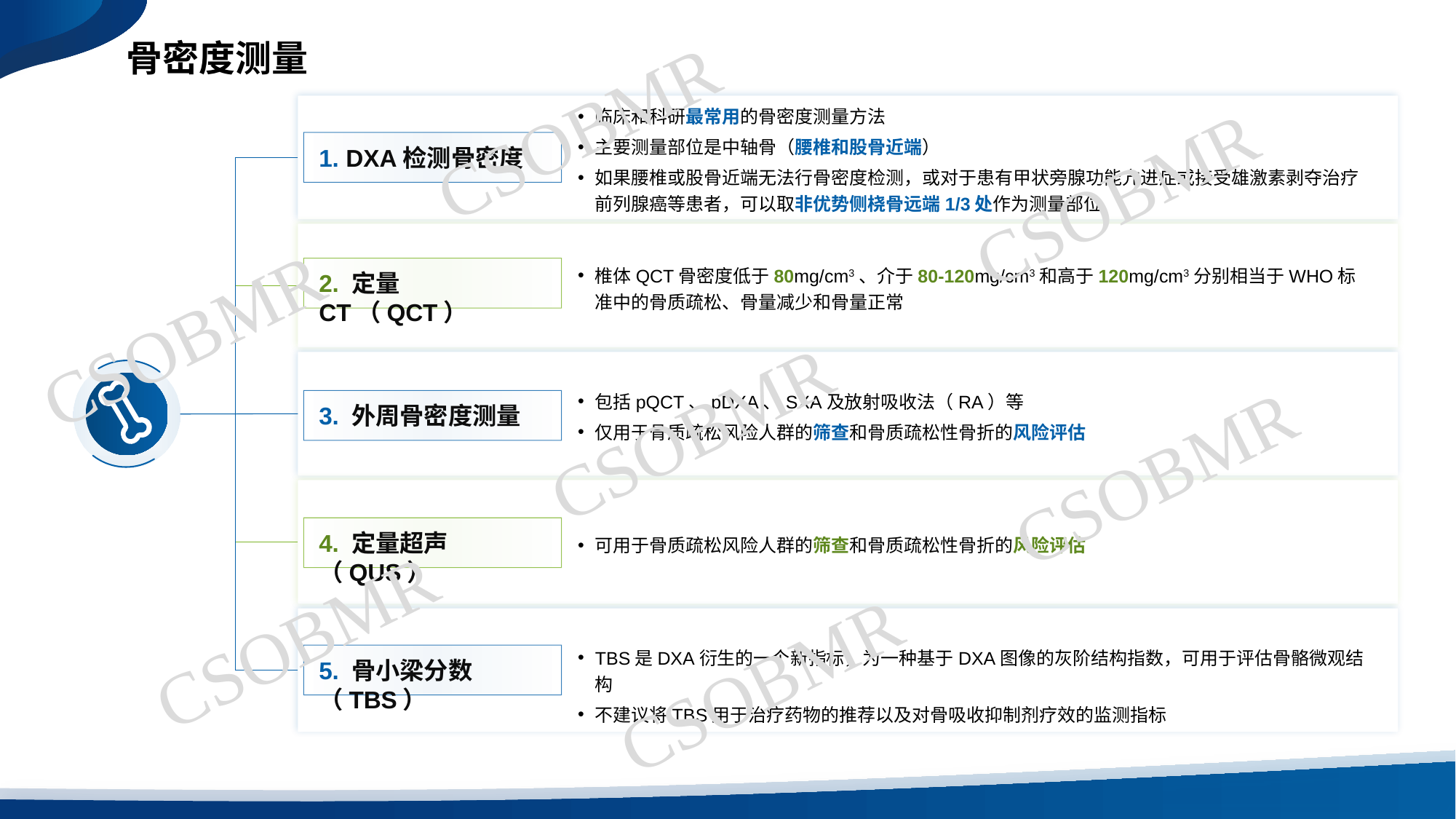

骨密度测量
CSOBMR
临床和科研最常用的骨密度测量方法
主要测量部位是中轴骨（腰椎和股骨近端）
如果腰椎或股骨近端无法行骨密度检测，或对于患有甲状旁腺功能亢进症或接受雄激素剥夺治疗前列腺癌等患者，可以取非优势侧桡骨远端1/3处作为测量部位

1. DXA检测骨密度
CSOBMR

椎体QCT骨密度低于80mg/cm3、介于80-120mg/cm3和高于120mg/cm3分别相当于WHO标准中的骨质疏松、骨量减少和骨量正常

2. 定量CT（QCT）
CSOBMR

包括pQCT、pDXA、SXA及放射吸收法（RA）等
仅用于骨质疏松风险人群的筛查和骨质疏松性骨折的风险评估
CSOBMR

3. 外周骨密度测量
CSOBMR

4. 定量超声（QUS）
可用于骨质疏松风险人群的筛查和骨质疏松性骨折的风险评估
CSOBMR

CSOBMR
TBS是DXA衍生的一个新指标，为一种基于DXA图像的灰阶结构指数，可用于评估骨骼微观结构
不建议将TBS用于治疗药物的推荐以及对骨吸收抑制剂疗效的监测指标

5. 骨小梁分数（TBS）